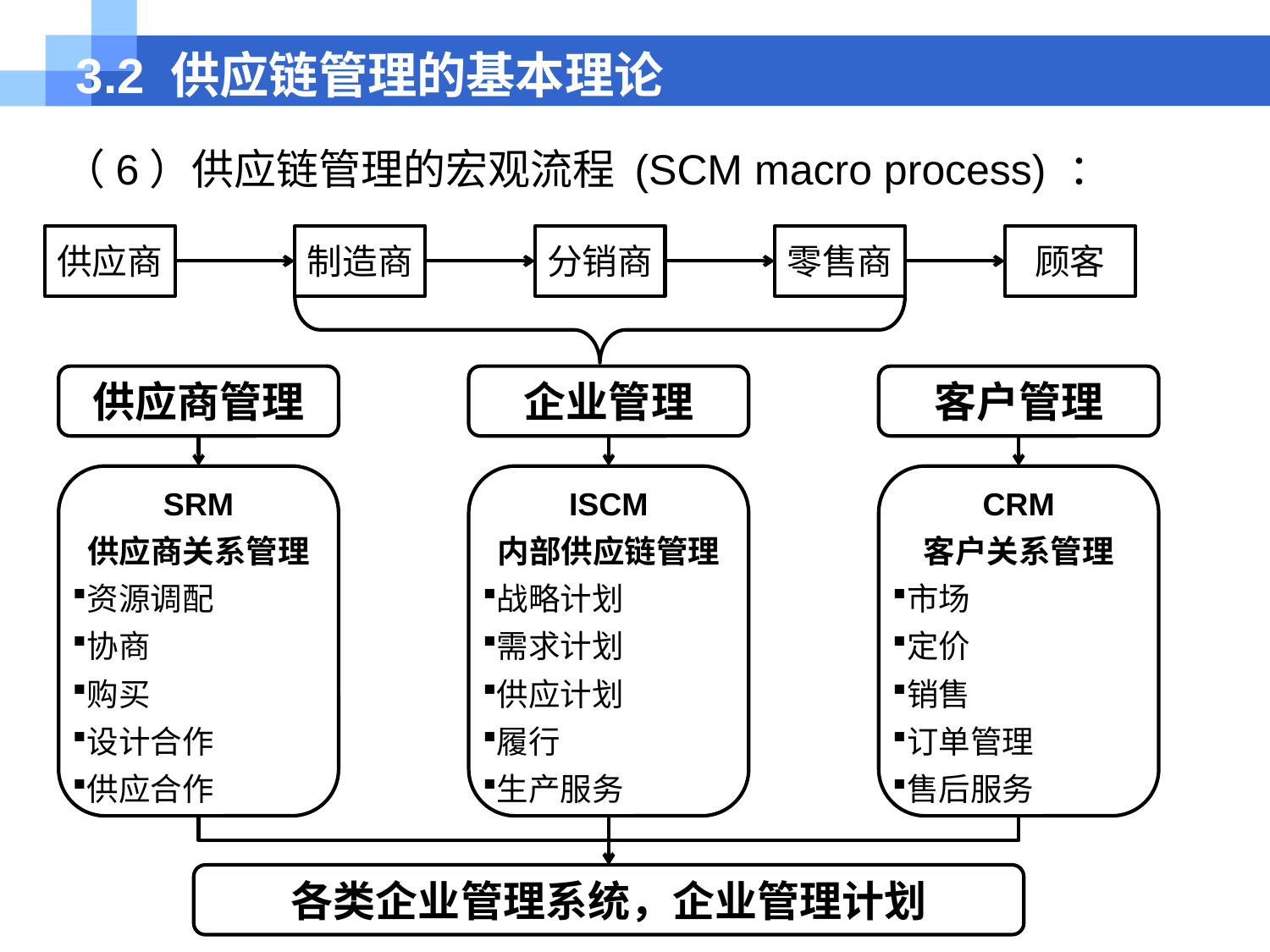

# 3.2 供应链管理的基本理论
（6）供应链管理的宏观流程 (SCM macro process) ：
供应商
制造商
分销商
零售商
顾客
供应商管理
企业管理
客户管理
SRM
供应商关系管理
资源调配
协商
购买
设计合作
供应合作
ISCM
内部供应链管理
战略计划
需求计划
供应计划
履行
生产服务
CRM
客户关系管理
市场
定价
销售
订单管理
售后服务
各类企业管理系统，企业管理计划